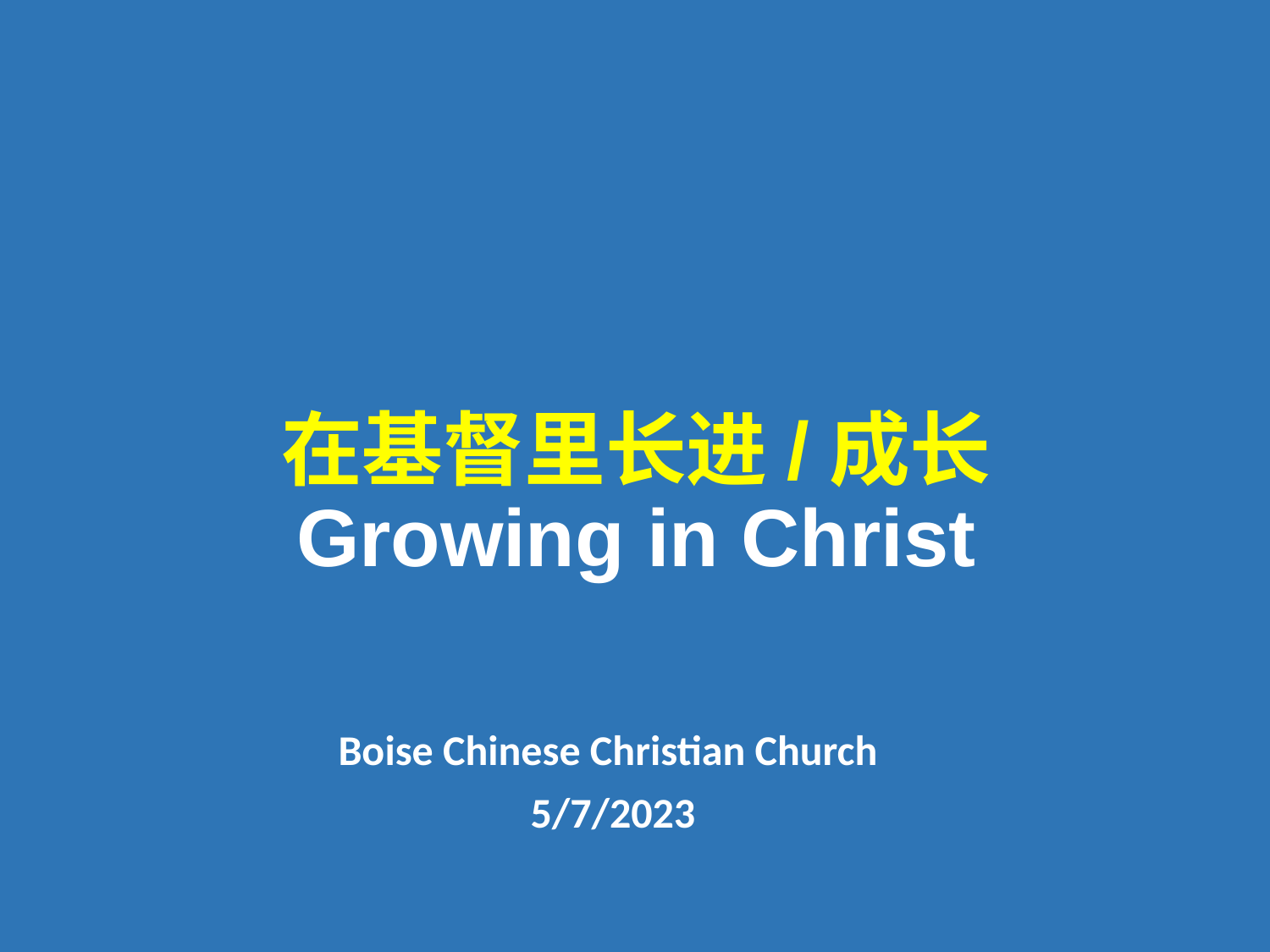

# 在基督里长进/成长 Growing in Christ
Boise Chinese Christian Church
5/7/2023